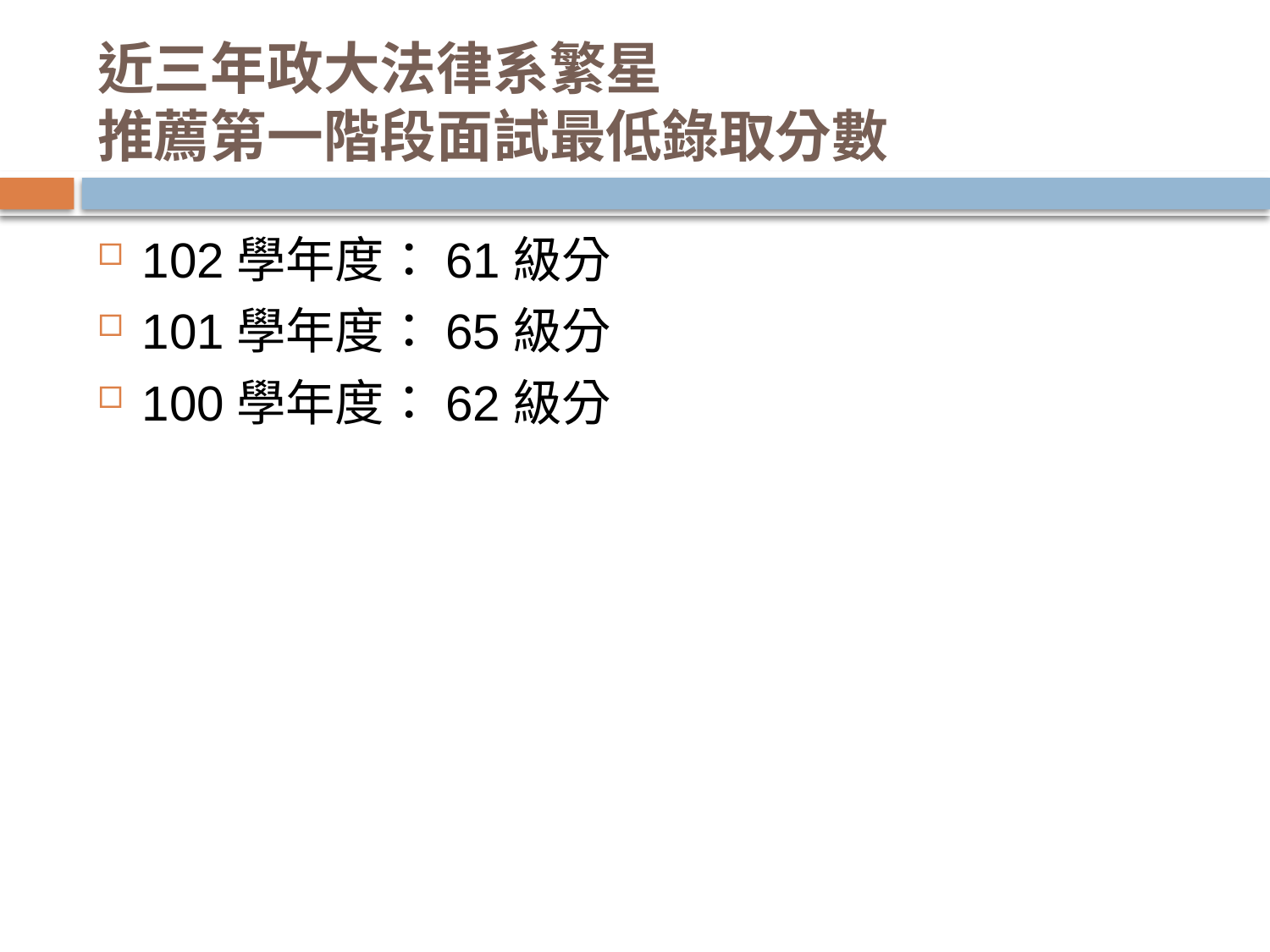

# 近三年政大法律系繁星 推薦第一階段面試最低錄取分數
102學年度：61級分
101學年度：65級分
100學年度：62級分